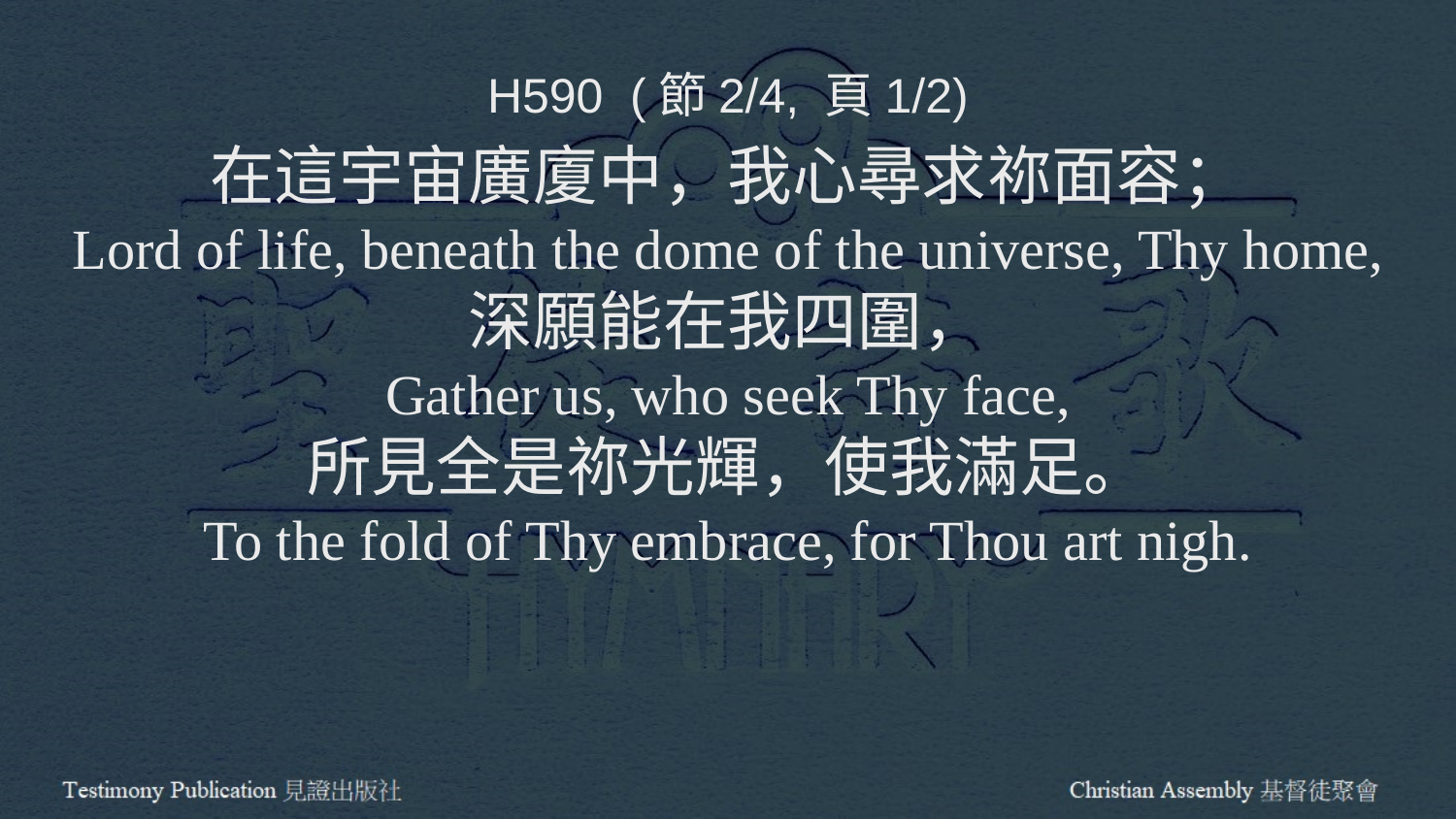

H590  (節2/4, 頁1/2)
在這宇宙廣廈中，我心尋求祢面容；
Lord of life, beneath the dome of the universe, Thy home,
深願能在我四圍，
Gather us, who seek Thy face,
所見全是祢光輝，使我滿足。
To the fold of Thy embrace, for Thou art nigh.